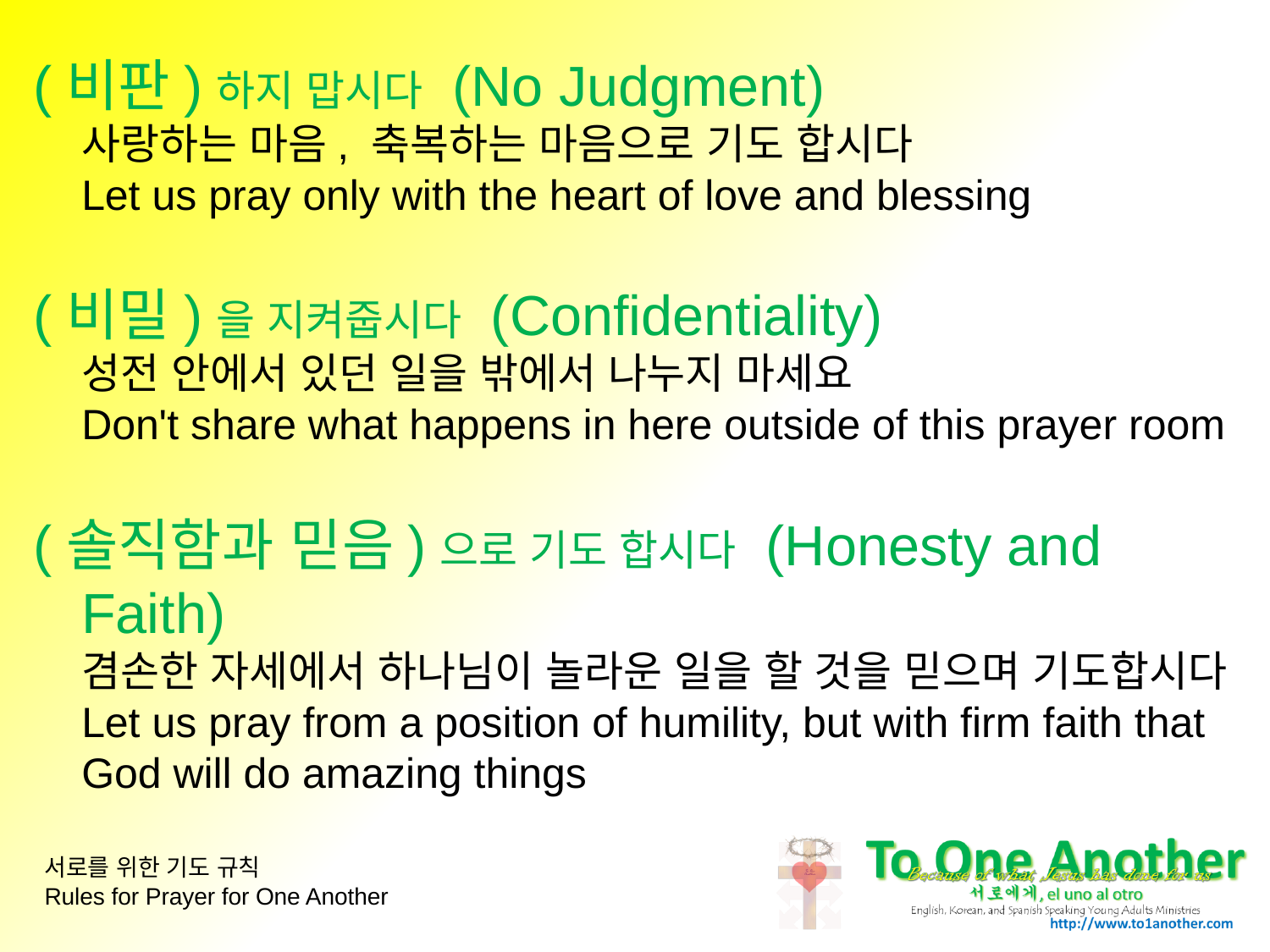

(비판)하지 맙시다 (No Judgment)
사랑하는 마음, 축복하는 마음으로 기도 합시다
Let us pray only with the heart of love and blessing

(비밀)을 지켜줍시다 (Confidentiality)
성전 안에서 있던 일을 밖에서 나누지 마세요
Don't share what happens in here outside of this prayer room

(솔직함과 믿음)으로 기도 합시다 (Honesty and Faith)
겸손한 자세에서 하나님이 놀라운 일을 할 것을 믿으며 기도합시다
Let us pray from a position of humility, but with firm faith that God will do amazing things
# 서로를 위한 기도 규칙 Rules for Prayer for One Another